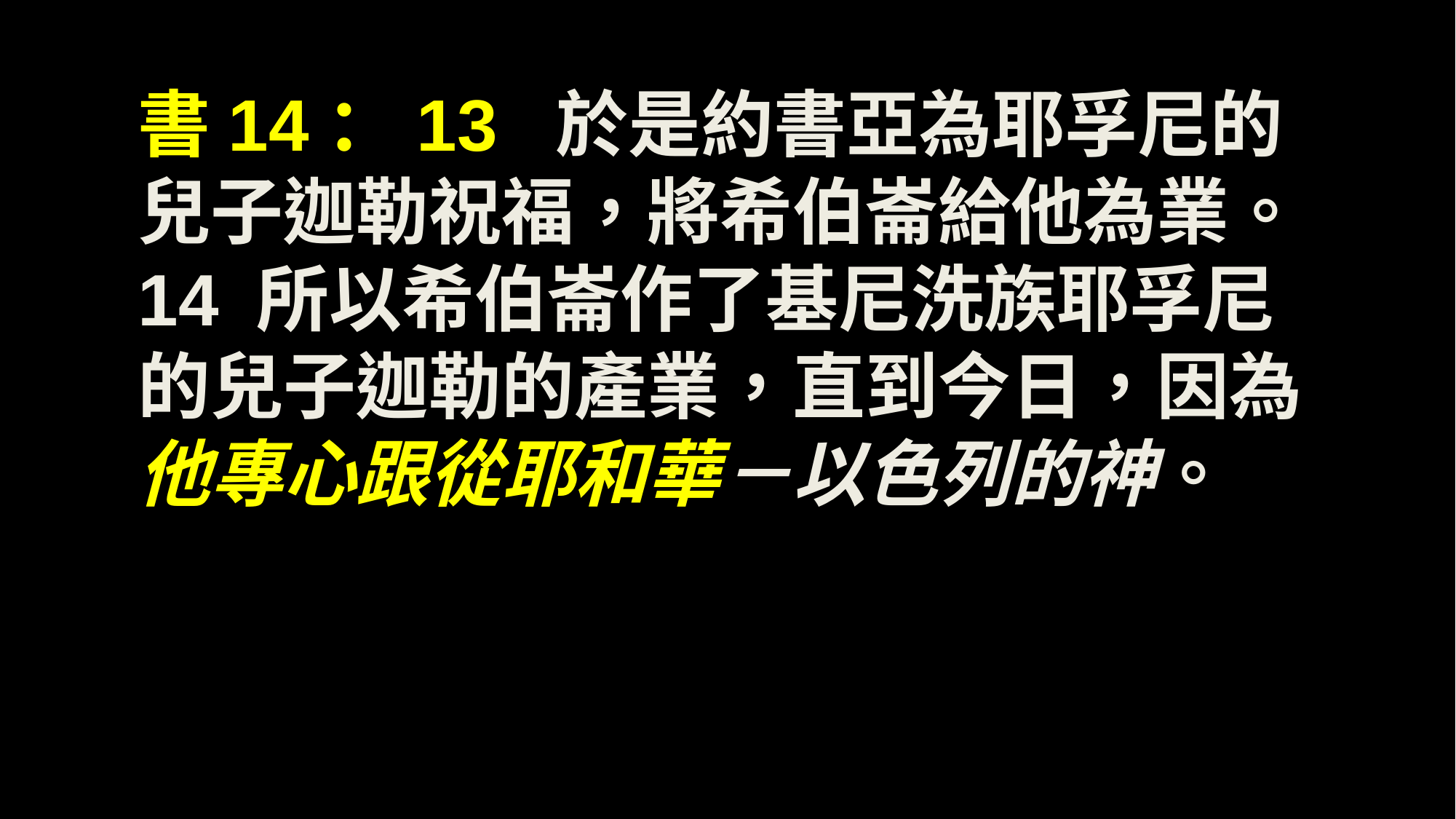

書14：13  於是約書亞為耶孚尼的兒子迦勒祝福，將希伯崙給他為業。14 所以希伯崙作了基尼洗族耶孚尼的兒子迦勒的產業，直到今日，因為他專心跟從耶和華－以色列的神。